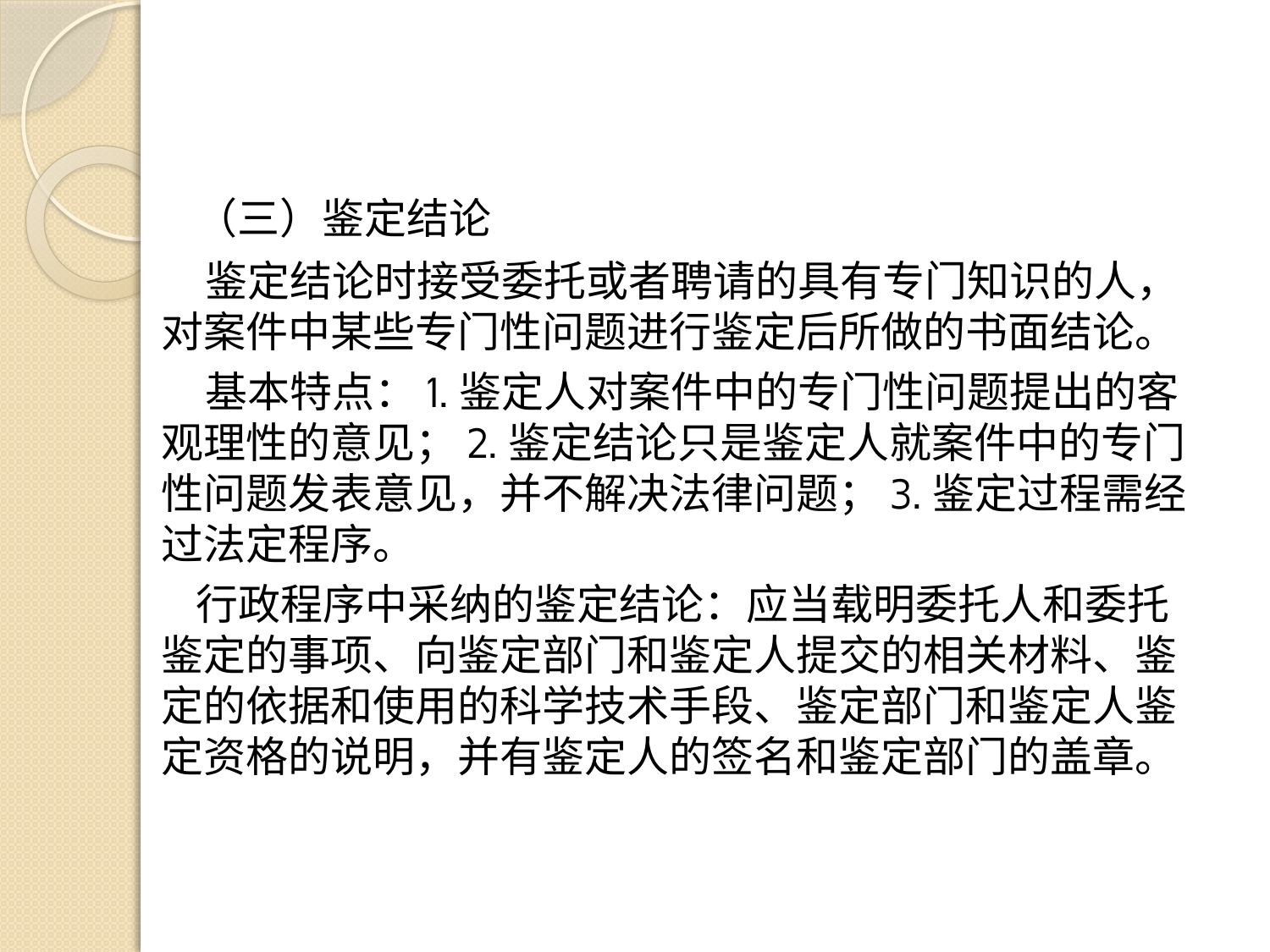

#
     （三）鉴定结论
       鉴定结论时接受委托或者聘请的具有专门知识的人，对案件中某些专门性问题进行鉴定后所做的书面结论。
       基本特点：1.鉴定人对案件中的专门性问题提出的客观理性的意见；2.鉴定结论只是鉴定人就案件中的专门性问题发表意见，并不解决法律问题；3.鉴定过程需经过法定程序。
      行政程序中采纳的鉴定结论：应当载明委托人和委托鉴定的事项、向鉴定部门和鉴定人提交的相关材料、鉴定的依据和使用的科学技术手段、鉴定部门和鉴定人鉴定资格的说明，并有鉴定人的签名和鉴定部门的盖章。